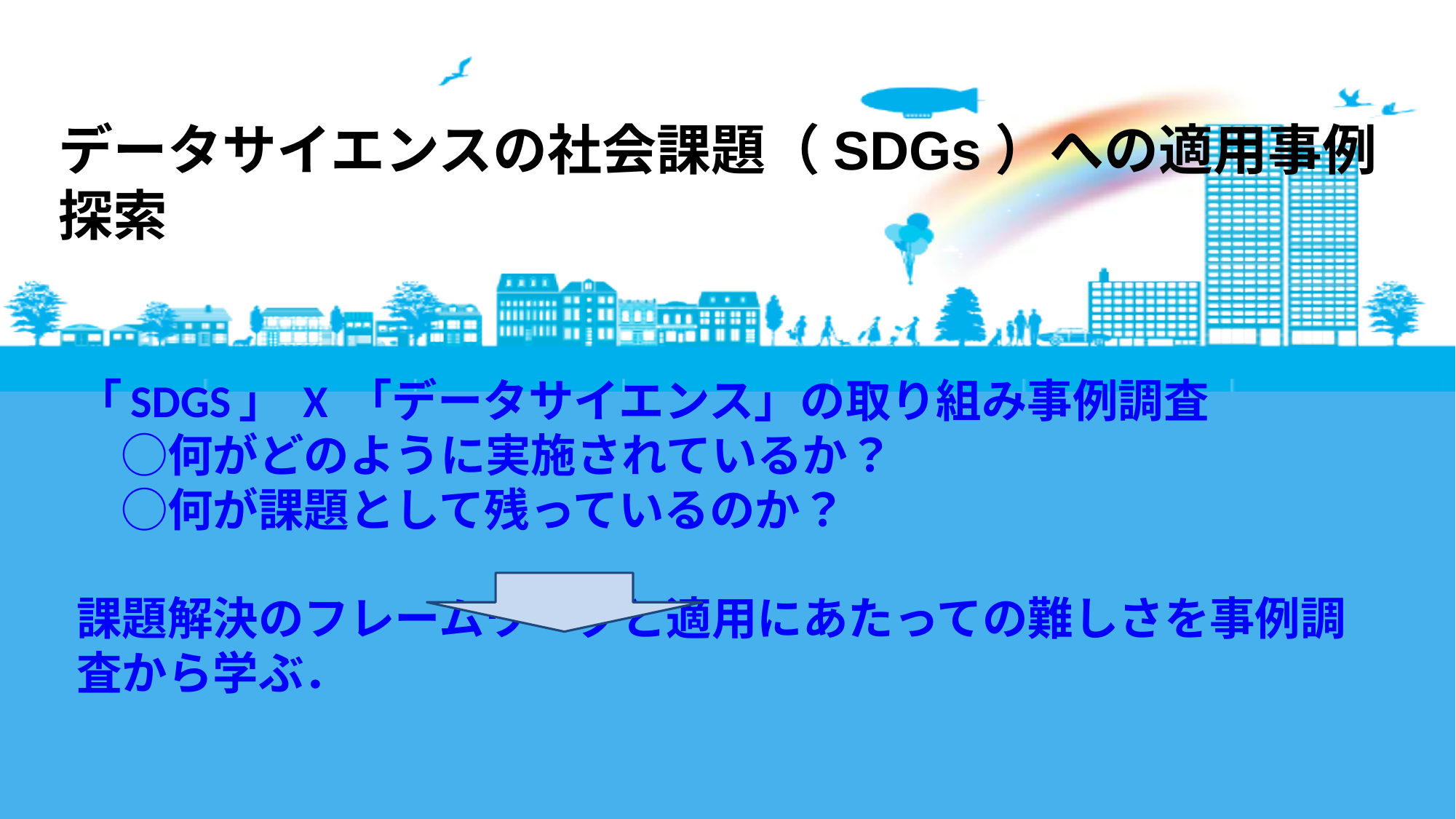

データサイエンスの社会課題（SDGs）への適用事例探索

# 「SDGs」 X 「データサイエンス」の取り組み事例調査 　◯何がどのように実施されているか？ 　◯何が課題として残っているのか？ 課題解決のフレームワークと適用にあたっての難しさを事例調査から学ぶ．